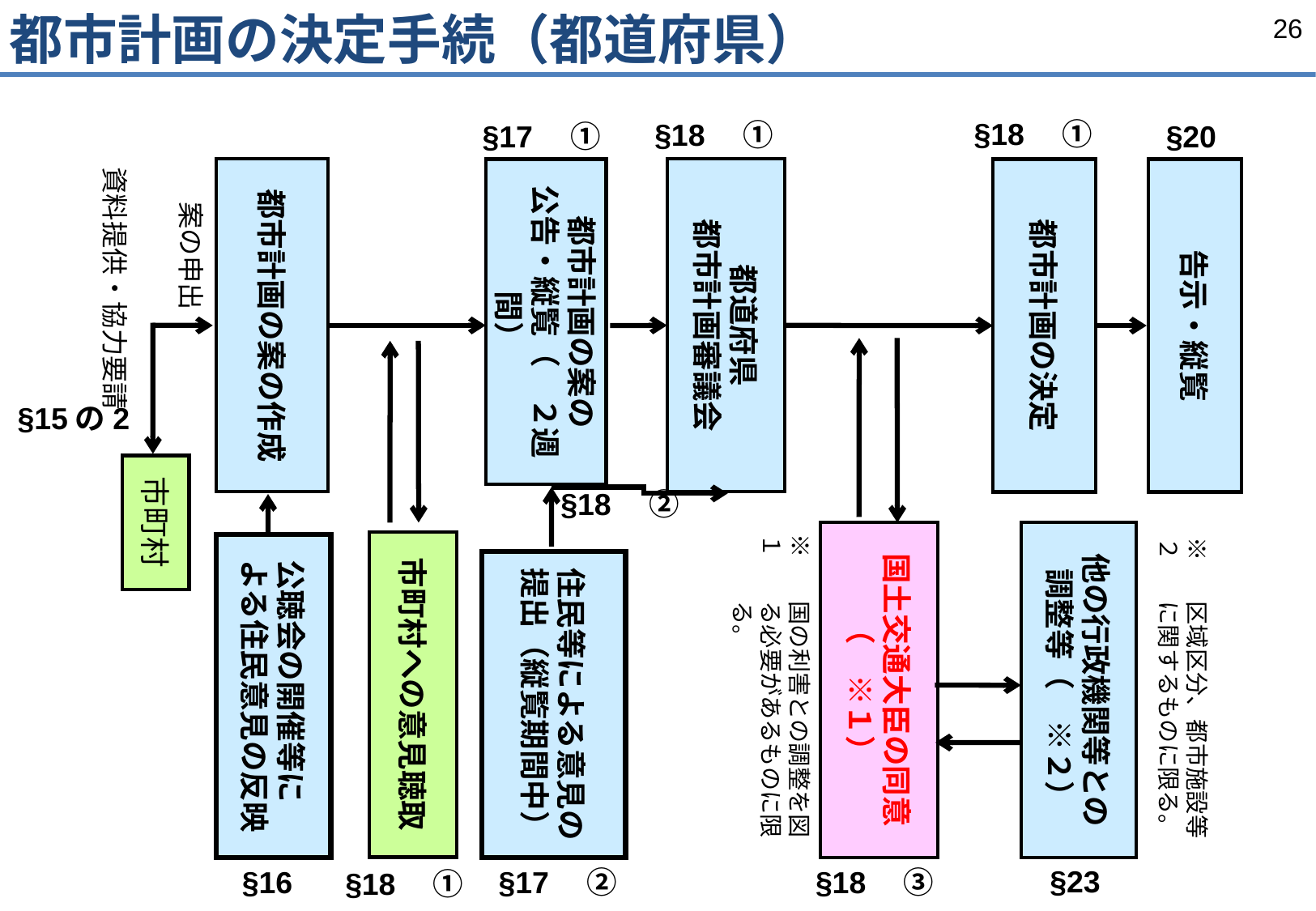

都市計画の決定手続（都道府県）
§18　①
§18　①
§20
§17　①
資料提供・協力要請
都市計画の案の作成
都道府県
都市計画審議会
都市計画の案の
公告・縦覧（　２週間）
都市計画の決定
告示・縦覧
案の申出

§15の2
市町村
§18　②

※１
国土交通大臣の同意
（　※１）
他の行政機関等との
調整等（　※２）
※２
市町村への意見聴取
公聴会の開催等に
よる住民意見の反映
住民等による意見の
提出（縦覧期間中）
国の利害との調整を図る必要があるものに限る。
区域区分、都市施設等に関するものに限る。

§23
§18　③
§16
§17　②
§18　①